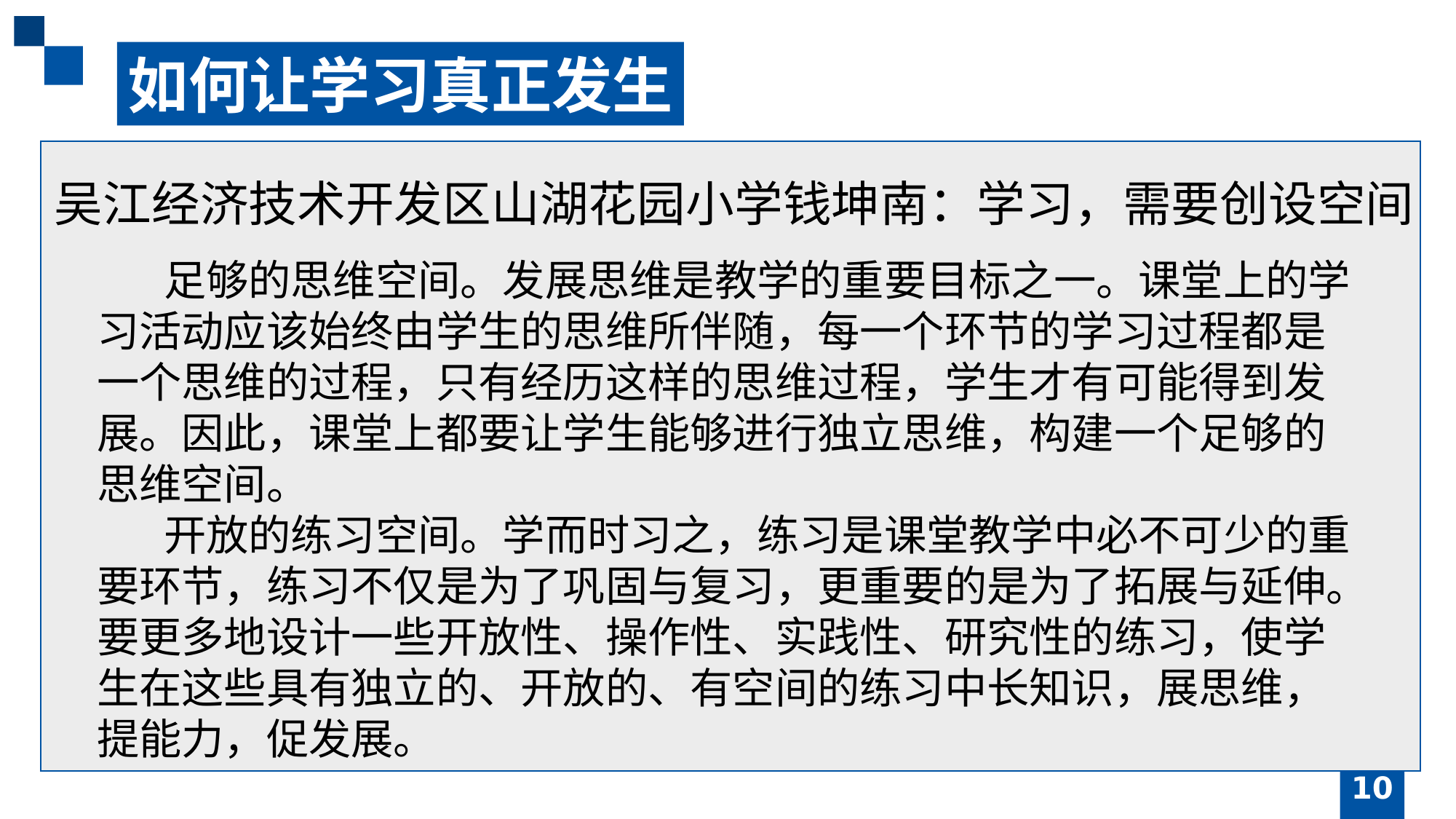

如何让学习真正发生

      足够的思维空间。发展思维是教学的重要目标之一。课堂上的学习活动应该始终由学生的思维所伴随，每一个环节的学习过程都是一个思维的过程，只有经历这样的思维过程，学生才有可能得到发展。因此，课堂上都要让学生能够进行独立思维，构建一个足够的思维空间。
      开放的练习空间。学而时习之，练习是课堂教学中必不可少的重要环节，练习不仅是为了巩固与复习，更重要的是为了拓展与延伸。要更多地设计一些开放性、操作性、实践性、研究性的练习，使学生在这些具有独立的、开放的、有空间的练习中长知识，展思维，提能力，促发展。

吴江经济技术开发区山湖花园小学钱坤南：学习，需要创设空间

10